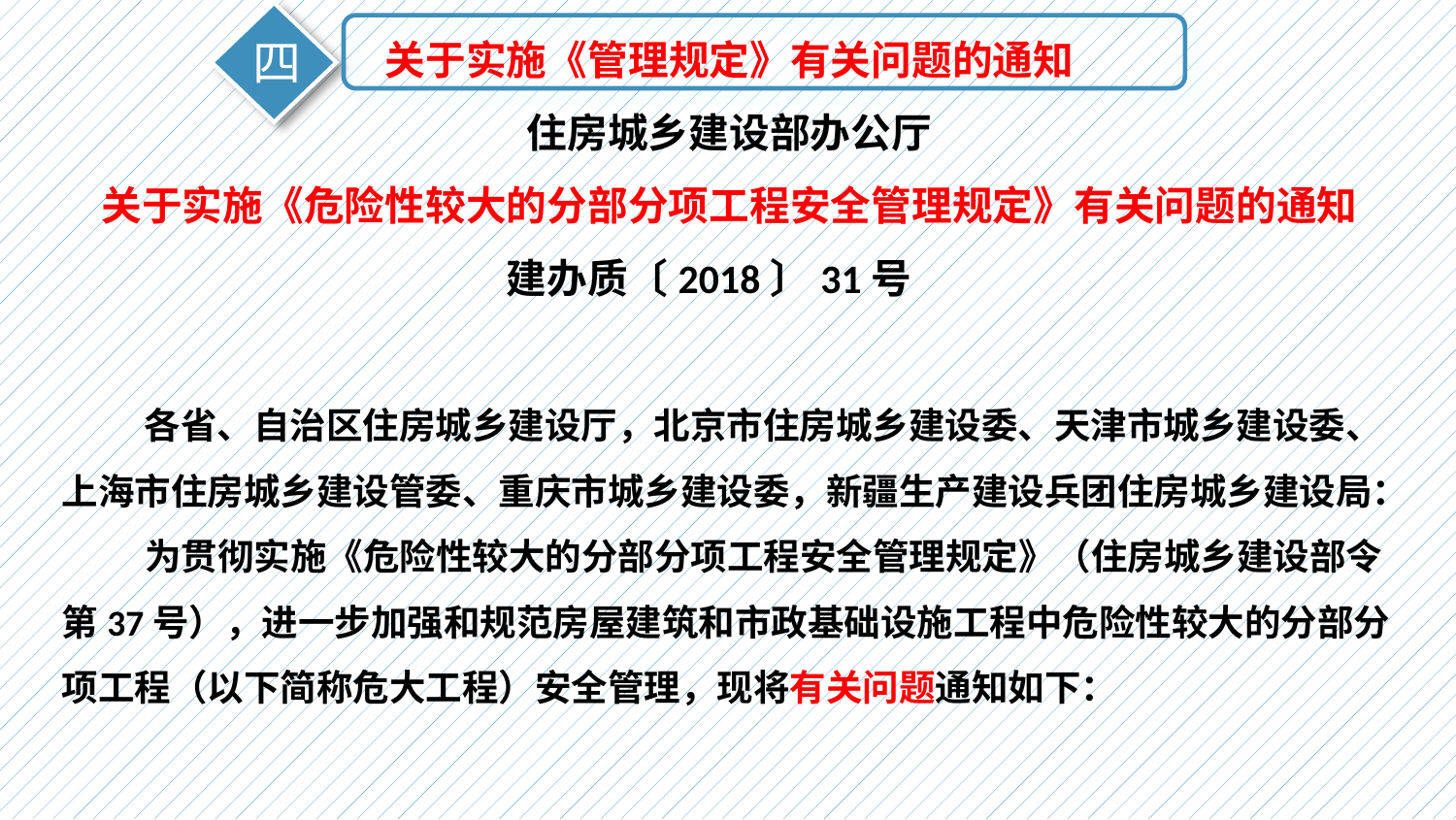

关于实施《管理规定》有关问题的通知
住房城乡建设部办公厅
关于实施《危险性较大的分部分项工程安全管理规定》有关问题的通知
建办质〔2018〕31号

        各省、自治区住房城乡建设厅，北京市住房城乡建设委、天津市城乡建设委、上海市住房城乡建设管委、重庆市城乡建设委，新疆生产建设兵团住房城乡建设局：
         为贯彻实施《危险性较大的分部分项工程安全管理规定》（住房城乡建设部令第37号），进一步加强和规范房屋建筑和市政基础设施工程中危险性较大的分部分项工程（以下简称危大工程）安全管理，现将有关问题通知如下：

四